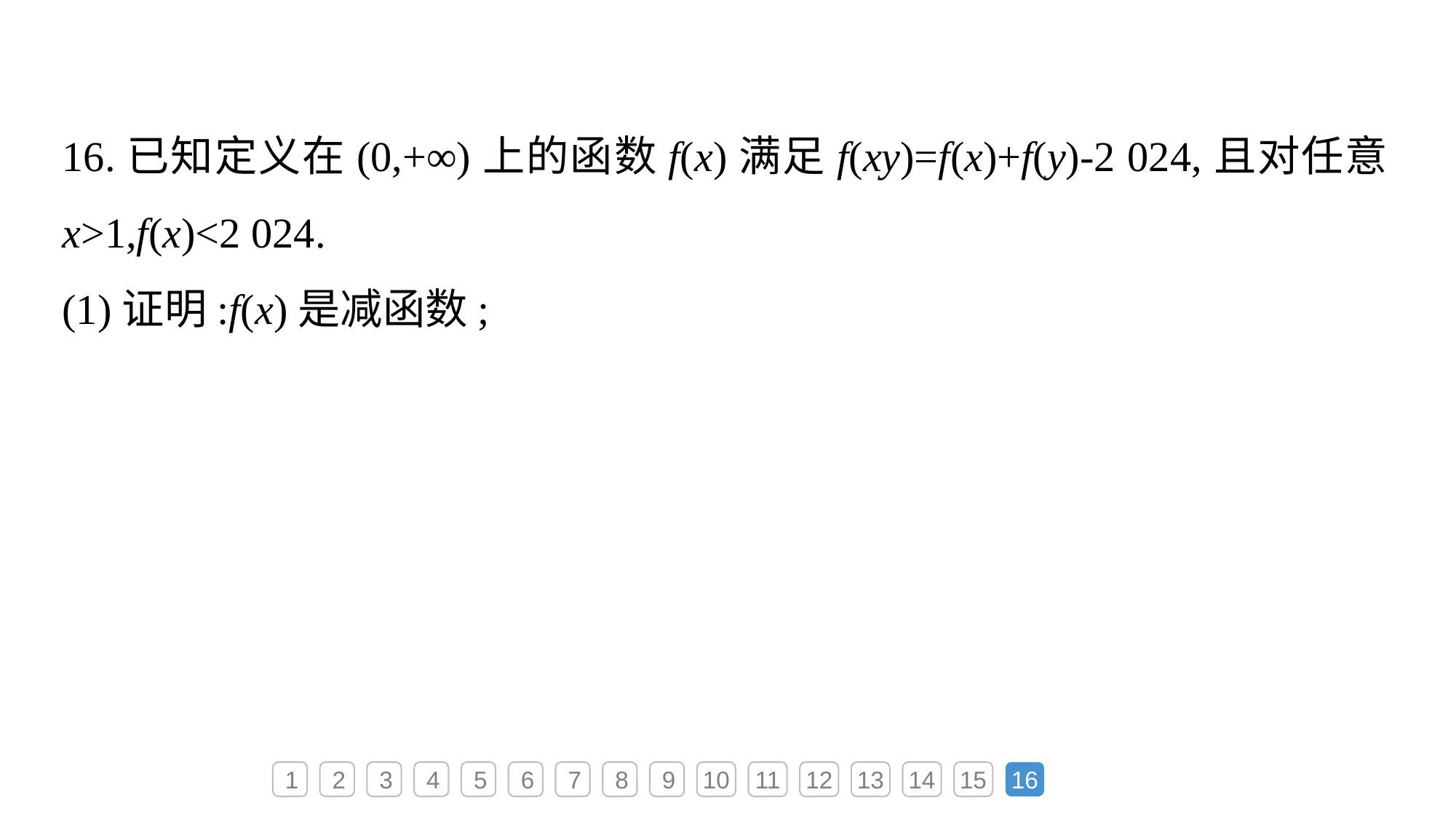

16.已知定义在(0,+∞)上的函数f(x)满足f(xy)=f(x)+f(y)-2 024,且对任意x>1,f(x)<2 024.
(1)证明:f(x)是减函数;
1
2
3
4
5
6
7
8
9
10
11
12
13
14
15
16